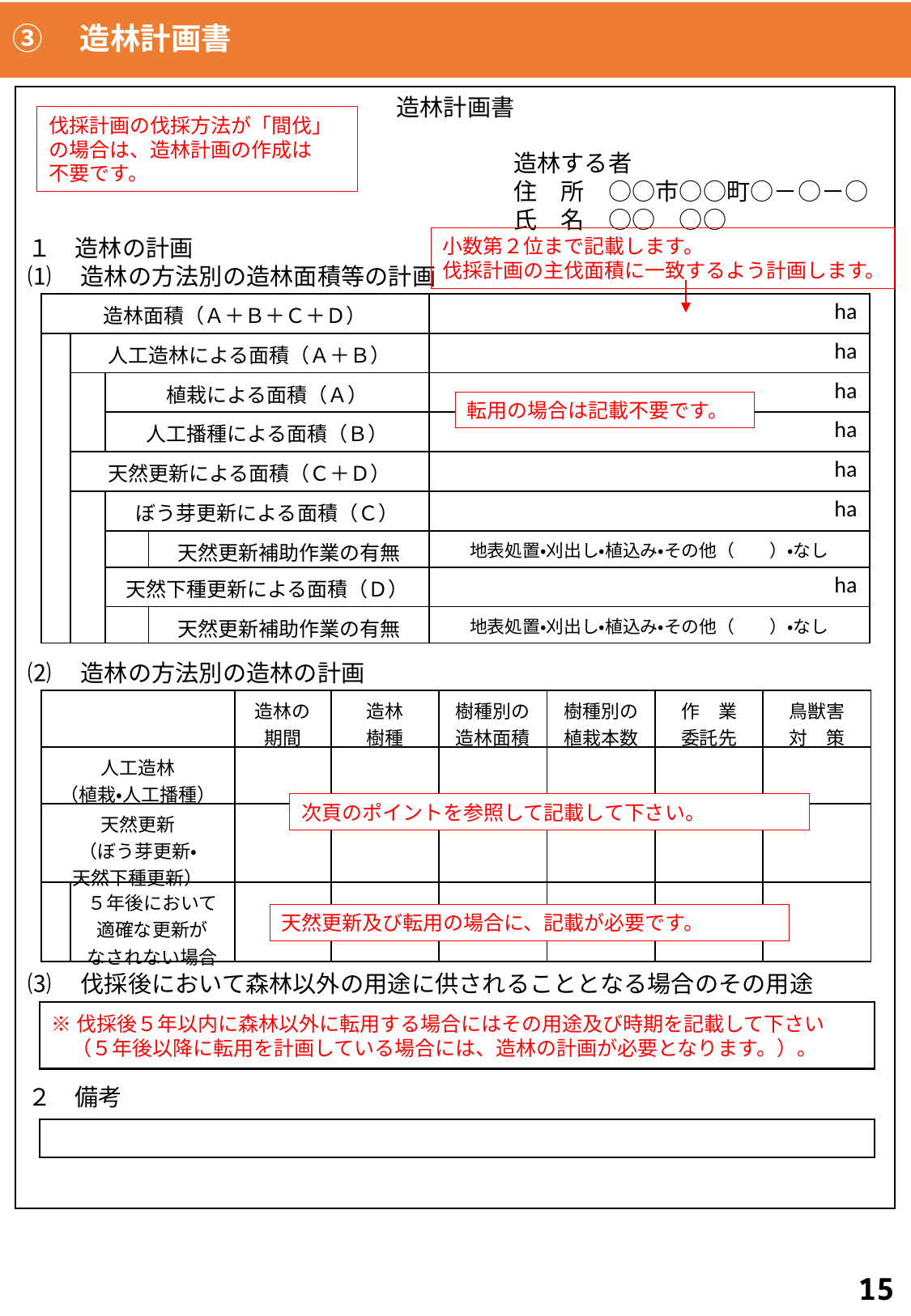

# ③　造林計画書
造林計画書

造林する者
住　所　○○市○○町○－○－○
氏　名　○○　○○
１　造林の計画
⑴　造林の方法別の造林面積等の計画

⑵　造林の方法別の造林の計画

⑶　伐採後において森林以外の用途に供されることとなる場合のその用途

２　備考

伐採計画の伐採方法が「間伐」の場合は、造林計画の作成は
不要です。
告4,マP39‐3・P43-4
小数第２位まで記載します。
伐採計画の主伐面積に一致するよう計画します。
| 造林面積（Ａ＋Ｂ＋Ｃ＋Ｄ） |  |  |  | ha |
| --- | --- | --- | --- | --- |
|  | 人工造林による面積（Ａ＋Ｂ） |  |  | ha |
|  |  | 植栽による面積（Ａ） |  | ha |
|  |  | 人工播種による面積（Ｂ） |  | ha |
|  | 天然更新による面積（Ｃ＋Ｄ） |  |  | ha |
|  |  | ぼう芽更新による面積（Ｃ） |  | ha |
|  |  |  | 天然更新補助作業の有無 | 地表処置・刈出し・植込み・その他（　　）・なし |
|  |  | 天然下種更新による面積（Ｄ） |  | ha |
|  |  |  | 天然更新補助作業の有無 | 地表処置・刈出し・植込み・その他（　　）・なし |
転用の場合は記載不要です。
|  |  | 造林の期間 | 造林 樹種 | 樹種別の 造林面積 | 樹種別の 植栽本数 | 作　業 委託先 | 鳥獣害 対　策 |
| --- | --- | --- | --- | --- | --- | --- | --- |
| 人工造林 （植栽・人工播種） |  |  |  |  |  |  |  |
| 天然更新 （ぼう芽更新・ 天然下種更新） |  |  |  |  |  |  |  |
|  | ５年後において適確な更新が なされない場合 |  |  |  |  |  |  |
次頁のポイントを参照して記載して下さい。
天然更新及び転用の場合に、記載が必要です。
※伐採後５年以内に森林以外に転用する場合にはその用途及び時期を記載して下さい
　（５年後以降に転用を計画している場合には、造林の計画が必要となります。）。

15